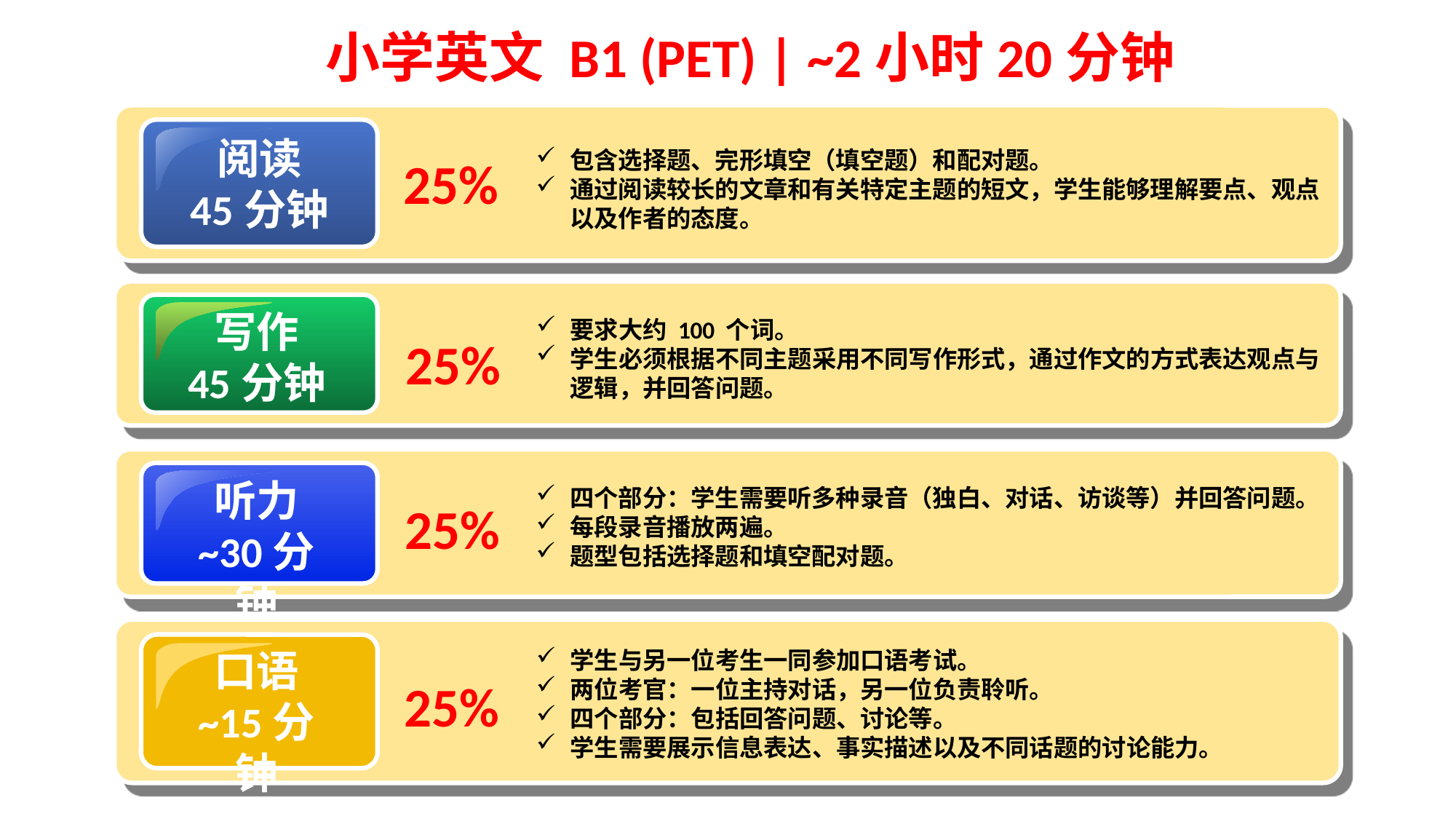

小学英文 B1 (PET) | ~2小时20分钟

阅读
45分钟

包含选择题、完形填空（填空题）和配对题。
通过阅读较长的文章和有关特定主题的短文，学生能够理解要点、观点以及作者的态度。
25%

写作
45分钟

要求大约 100 个词。
学生必须根据不同主题采用不同写作形式，通过作文的方式表达观点与逻辑，并回答问题。
25%

听力
~30分钟

四个部分：学生需要听多种录音（独白、对话、访谈等）并回答问题。
每段录音播放两遍。
题型包括选择题和填空配对题。
25%

口语
~15分钟

学生与另一位考生一同参加口语考试。
两位考官：一位主持对话，另一位负责聆听。
四个部分：包括回答问题、讨论等。
学生需要展示信息表达、事实描述以及不同话题的讨论能力。
25%